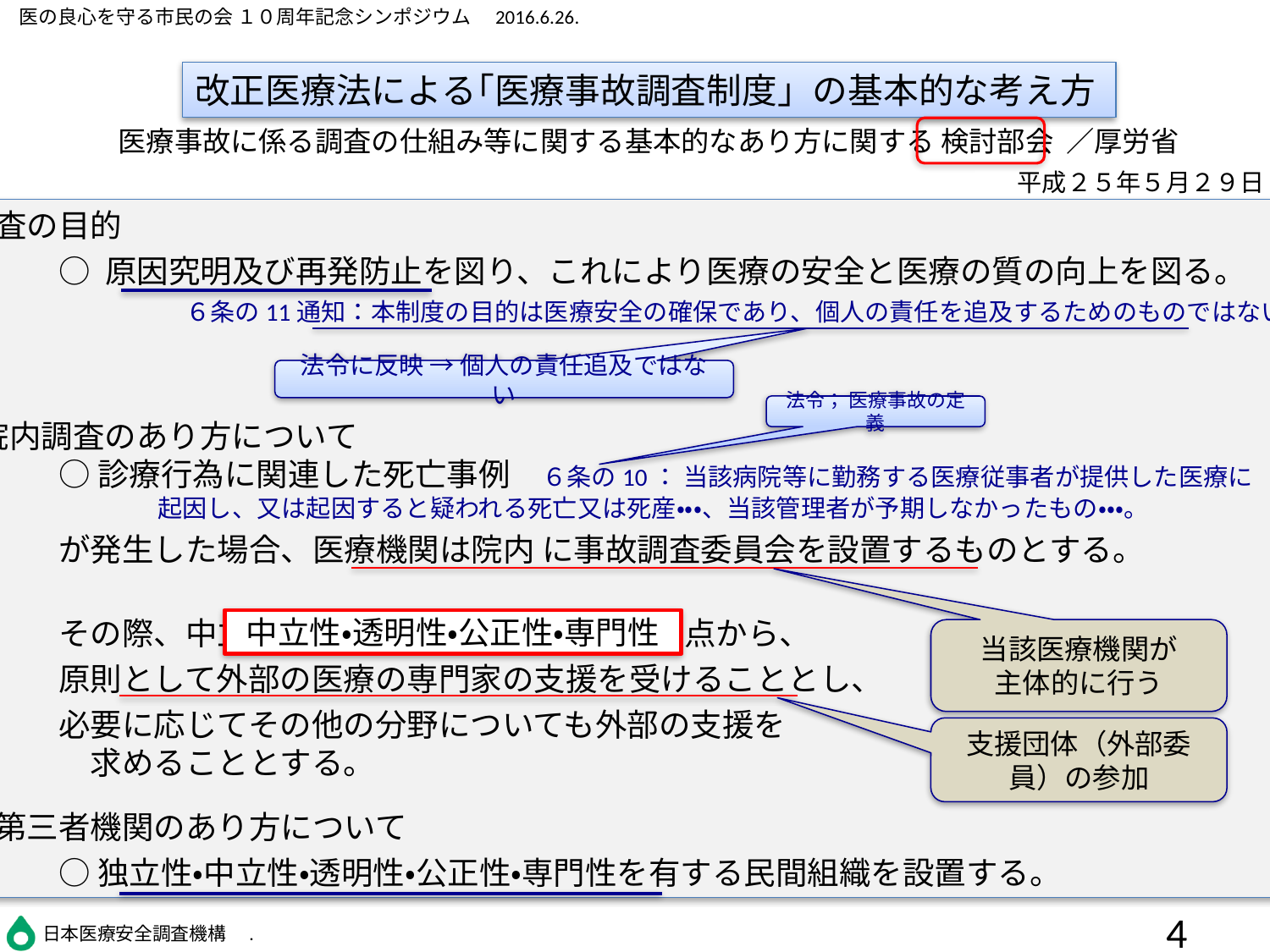

改正医療法による｢医療事故調査制度」の基本的な考え方
医療事故に係る調査の仕組み等に関する基本的なあり方に関する 検討部会  ／厚労省

平成２５年５月２９日
1.調査の目的
	○ 原因究明及び再発防止を図り、これにより医療の安全と医療の質の向上を図る。
		６条の11通知：本制度の目的は医療安全の確保であり、個人の責任を追及するためのものではないこと

4.  院内調査のあり方について
　	○ 診療行為に関連した死亡事例　６条の10： 当該病院等に勤務する医療従事者が提供した医療に
	　　　　起因し、又は起因すると疑われる死亡又は死産・・・、当該管理者が予期しなかったもの・・・。
　　　　が発生した場合、医療機関は院内 に事故調査委員会を設置するものとする。

　　　　その際、中立性・透明性・公正性・専門性   の観点から、
　　　　原則として外部の医療の専門家の支援を受けることとし、
　　　　必要に応じてその他の分野についても外部の支援を
	　求めることとする。

5.　第三者機関のあり方について
　	○ 独立性・中立性・透明性・公正性・専門性を有する民間組織を設置する。
法令に反映 → 個人の責任追及ではない
法令； 医療事故の定義
中立性・透明性・公正性・専門性
当該医療機関が
主体的に行う
支援団体（外部委員）の参加